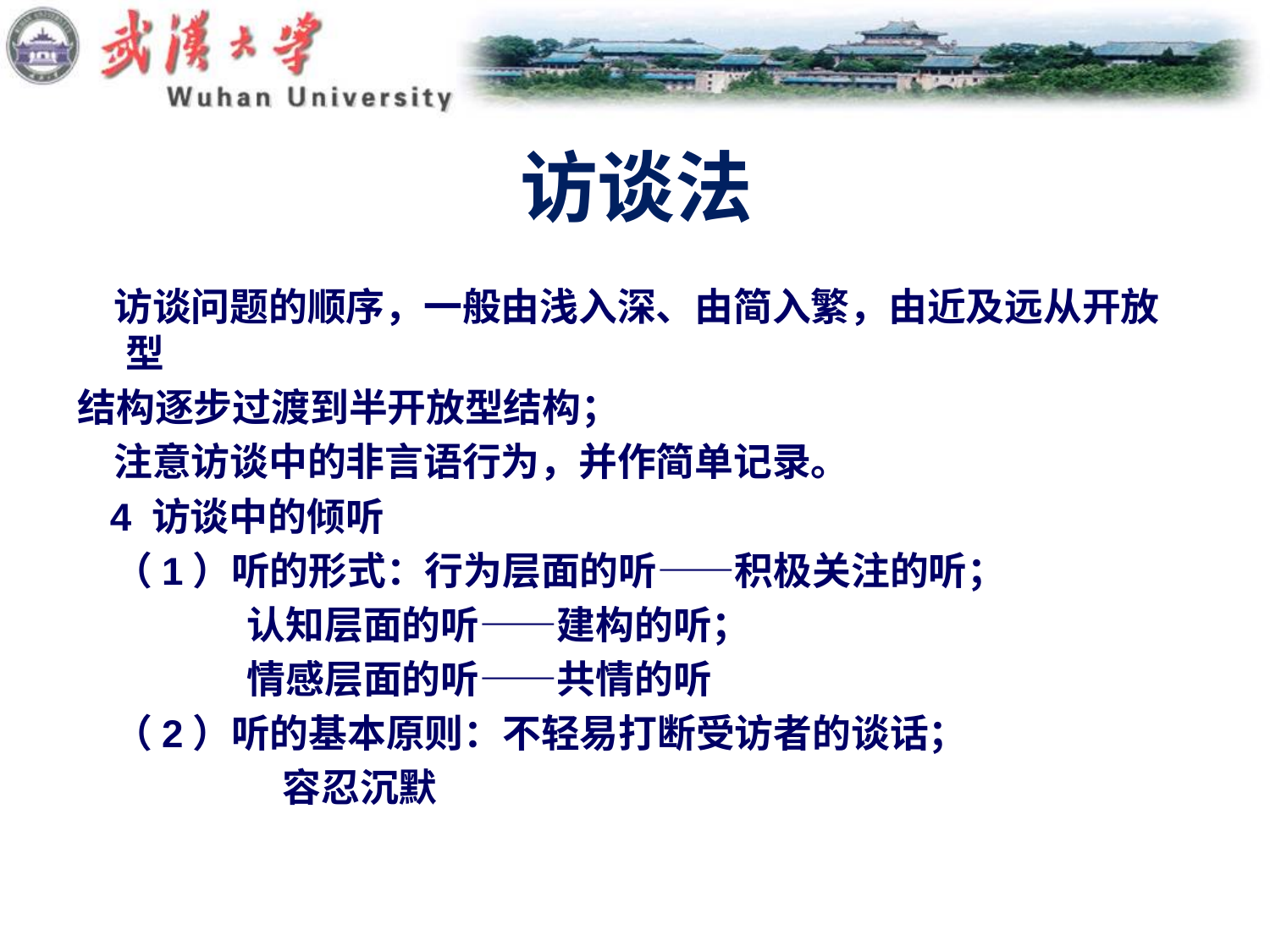

# 访谈法
   访谈问题的顺序，一般由浅入深、由简入繁，由近及远从开放型
结构逐步过渡到半开放型结构；
   注意访谈中的非言语行为，并作简单记录。
   4 访谈中的倾听
   （1）听的形式：行为层面的听——积极关注的听；
                  认知层面的听——建构的听；
                  情感层面的听——共情的听
   （2）听的基本原则：不轻易打断受访者的谈话；
                      容忍沉默